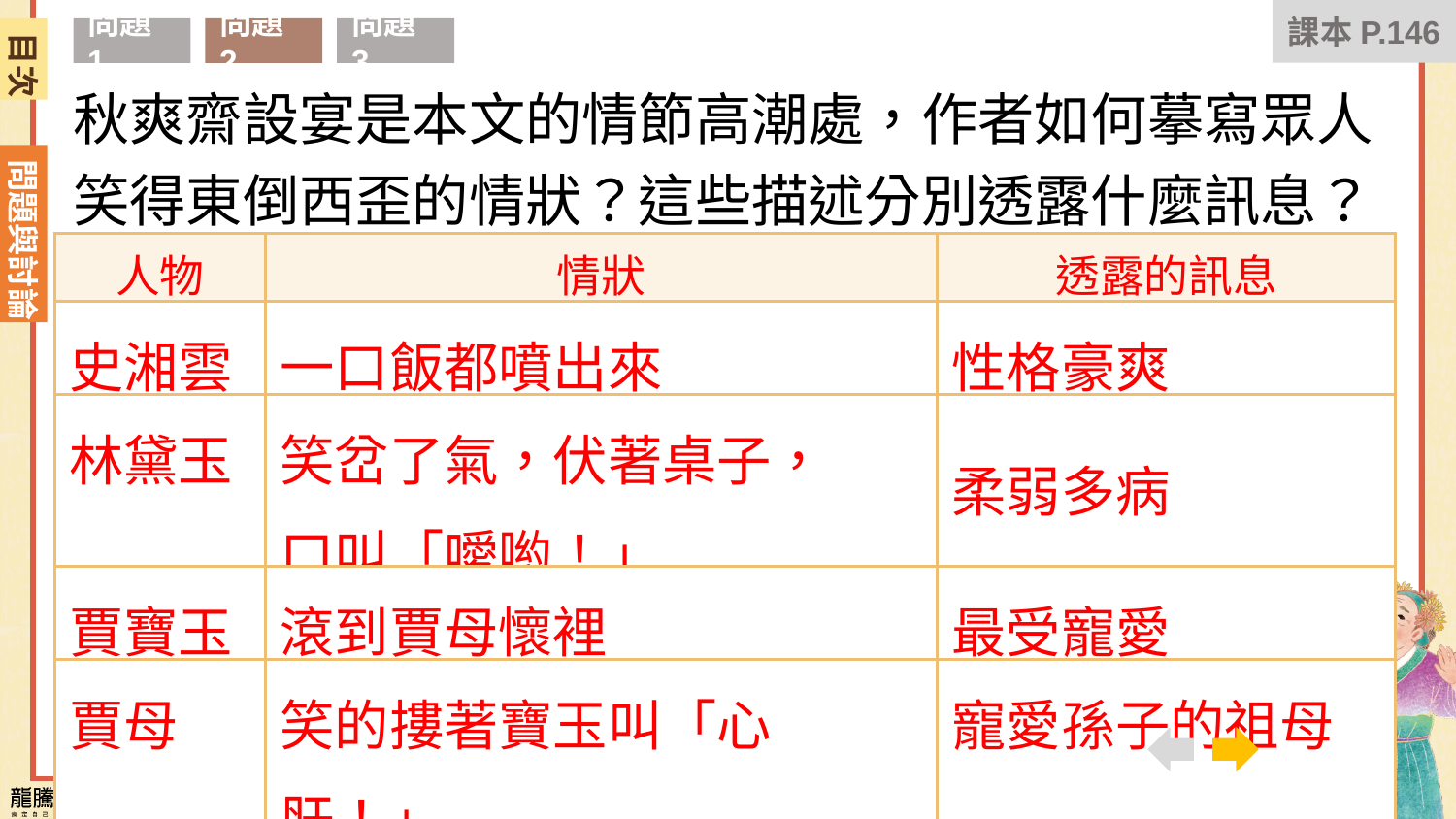

課本P.146
目次
問題1
問題2
問題3
秋爽齋設宴是本文的情節高潮處，作者如何摹寫眾人笑得東倒西歪的情狀？這些描述分別透露什麼訊息？
| 人物 | 情狀 | 透露的訊息 |
| --- | --- | --- |
| 史湘雲 | 一口飯都噴出來 | 性格豪爽 |
| 林黛玉 | 笑岔了氣，伏著桌子， 口叫「噯喲！」 | 柔弱多病 |
| 賈寶玉 | 滾到賈母懷裡 | 最受寵愛 |
| 賈母 | 笑的摟著寶玉叫「心肝！」 | 寵愛孫子的祖母 |